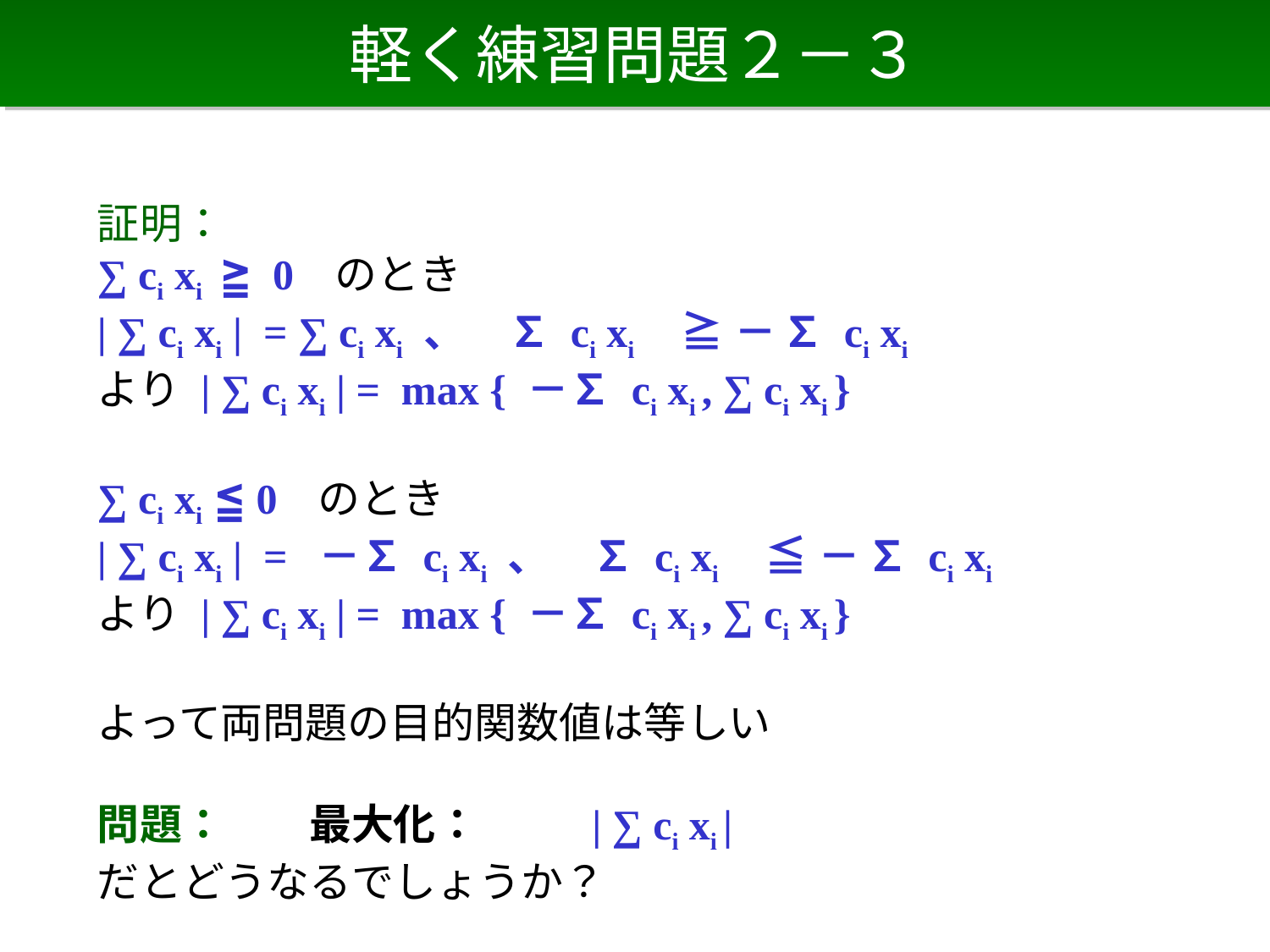

# 軽く練習問題２－３
証明：
∑ ci xi   ≧  0 　のとき
| ∑ ci xi |  = ∑ ci xi 、　∑ ci xi 　 ≧  － ∑ ci xi
より | ∑ ci xi | =  max { －∑ ci xi , ∑ ci xi }

∑ ci xi  ≦ 0 　のとき
| ∑ ci xi |  =  －∑ ci xi 、　∑ ci xi 　 ≦  － ∑ ci xi
より | ∑ ci xi | =  max { －∑ ci xi , ∑ ci xi }

よって両問題の目的関数値は等しい

問題：　　最大化： 　　 | ∑ ci xi |
だとどうなるでしょうか？